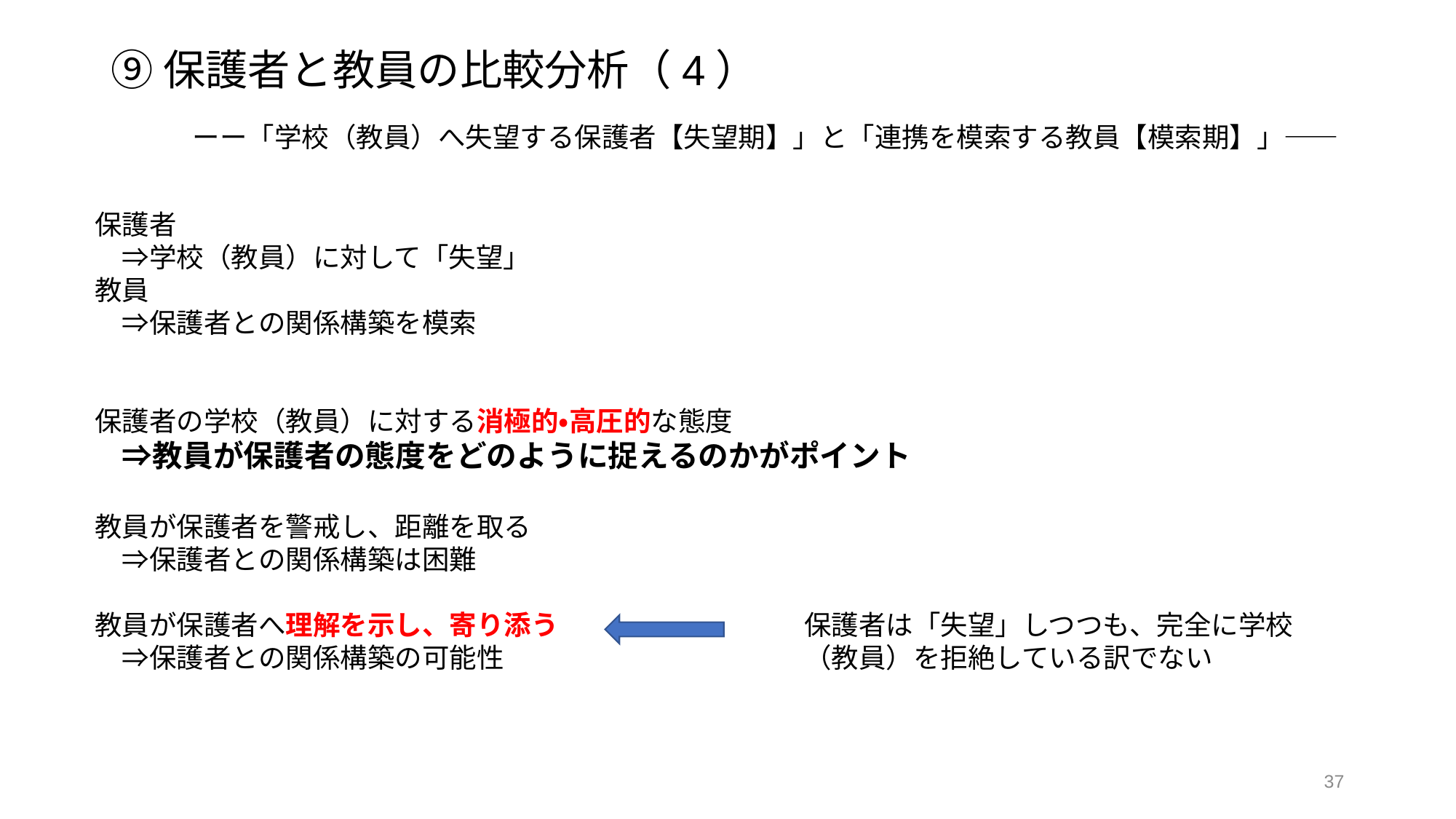

⑨保護者と教員の比較分析（4）

　　　ーー「学校（教員）へ失望する保護者【失望期】」と「連携を模索する教員【模索期】」――
保護者
　⇒学校（教員）に対して「失望」
教員
　⇒保護者との関係構築を模索

保護者の学校（教員）に対する消極的・高圧的な態度
　⇒教員が保護者の態度をどのように捉えるのかがポイント

教員が保護者を警戒し、距離を取る
　⇒保護者との関係構築は困難

教員が保護者へ理解を示し、寄り添う　　　　　　　　　保護者は「失望」しつつも、完全に学校
　⇒保護者との関係構築の可能性　　　　　　　　　　　（教員）を拒絶している訳でない

37